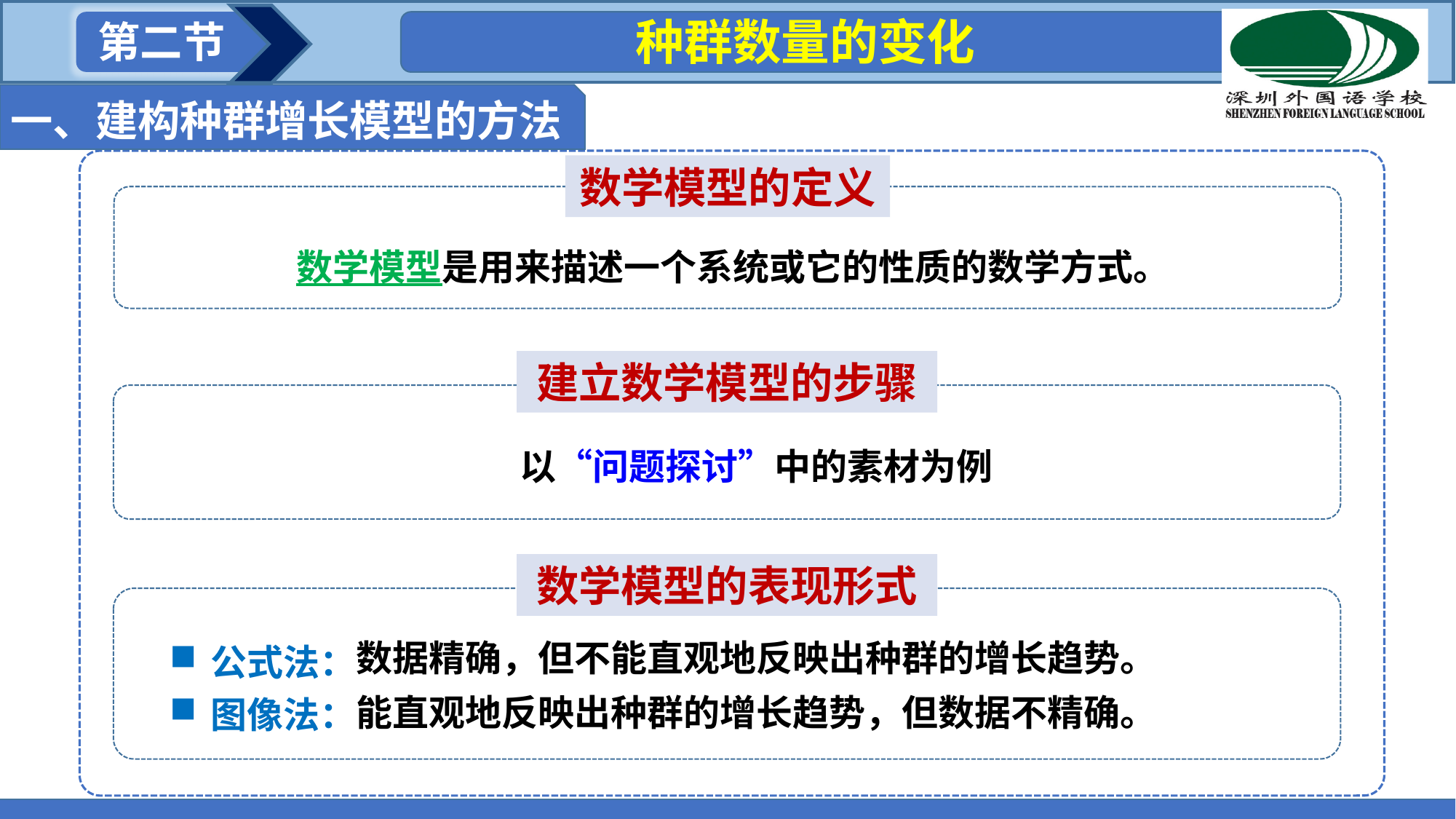

种群数量的变化
第二节
一、建构种群增长模型的方法

数学模型的定义

数学模型是用来描述一个系统或它的性质的数学方式。
建立数学模型的步骤

以“问题探讨”中的素材为例
数学模型的表现形式

公式法：
图像法：
数据精确，但不能直观地反映出种群的增长趋势。
能直观地反映出种群的增长趋势，但数据不精确。